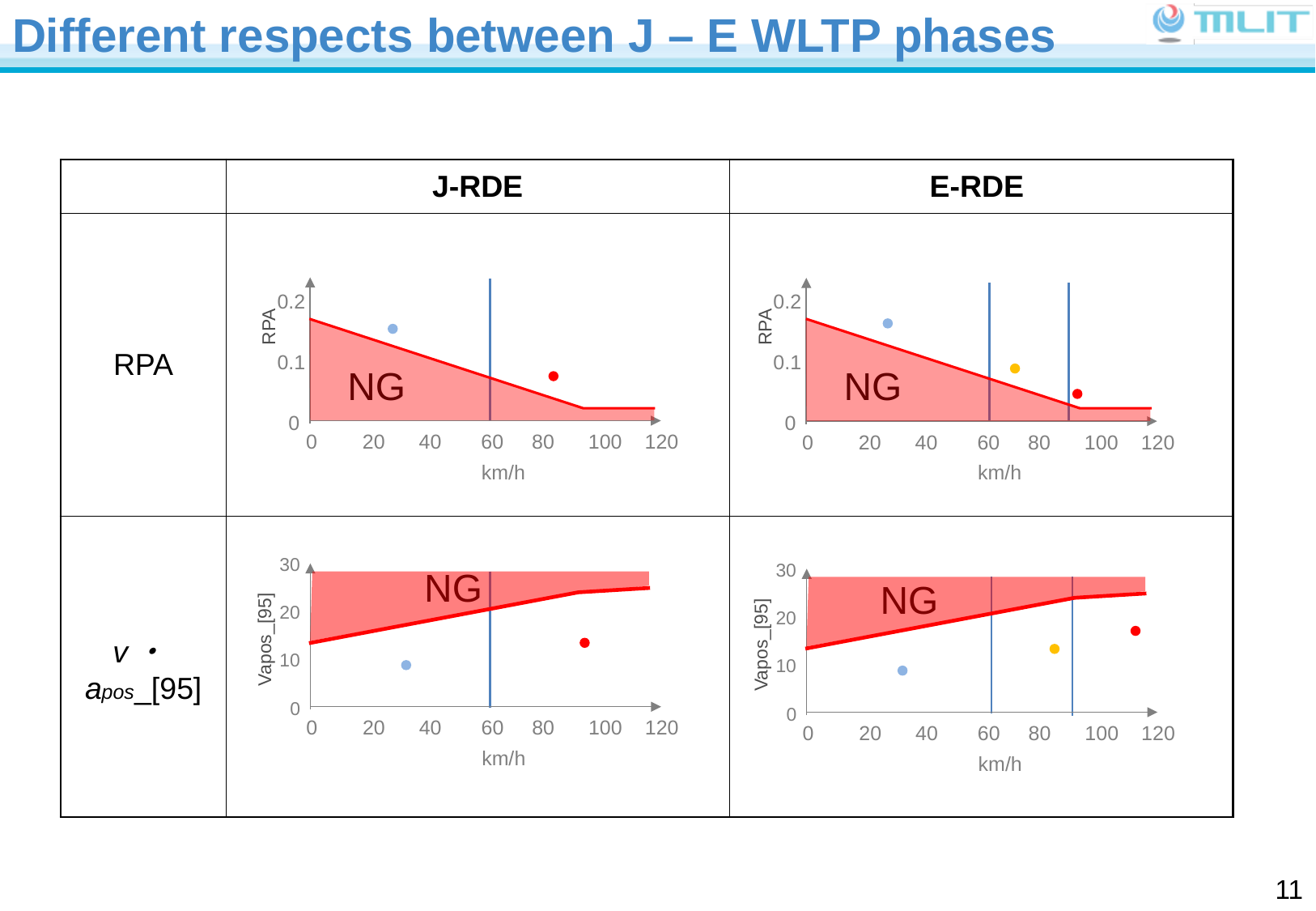

Different respects between J – E WLTP phases

|  | J-RDE | E-RDE |
| --- | --- | --- |
| RPA |  |  |
| v・apos\_[95] |  |  |
0.2

0.1

  0
RPA

NG

0        20      40       60     80      100    120
                               km/h
0.2

0.1

  0
RPA

NG

0        20      40       60     80      100    120
                               km/h

30

20

10

  0
Vapos_[95]

0        20      40       60     80      100    120
                               km/h
30

20

10

  0

Vapos_[95]

0        20      40       60     80      100    120
                               km/h
NG
NG

11